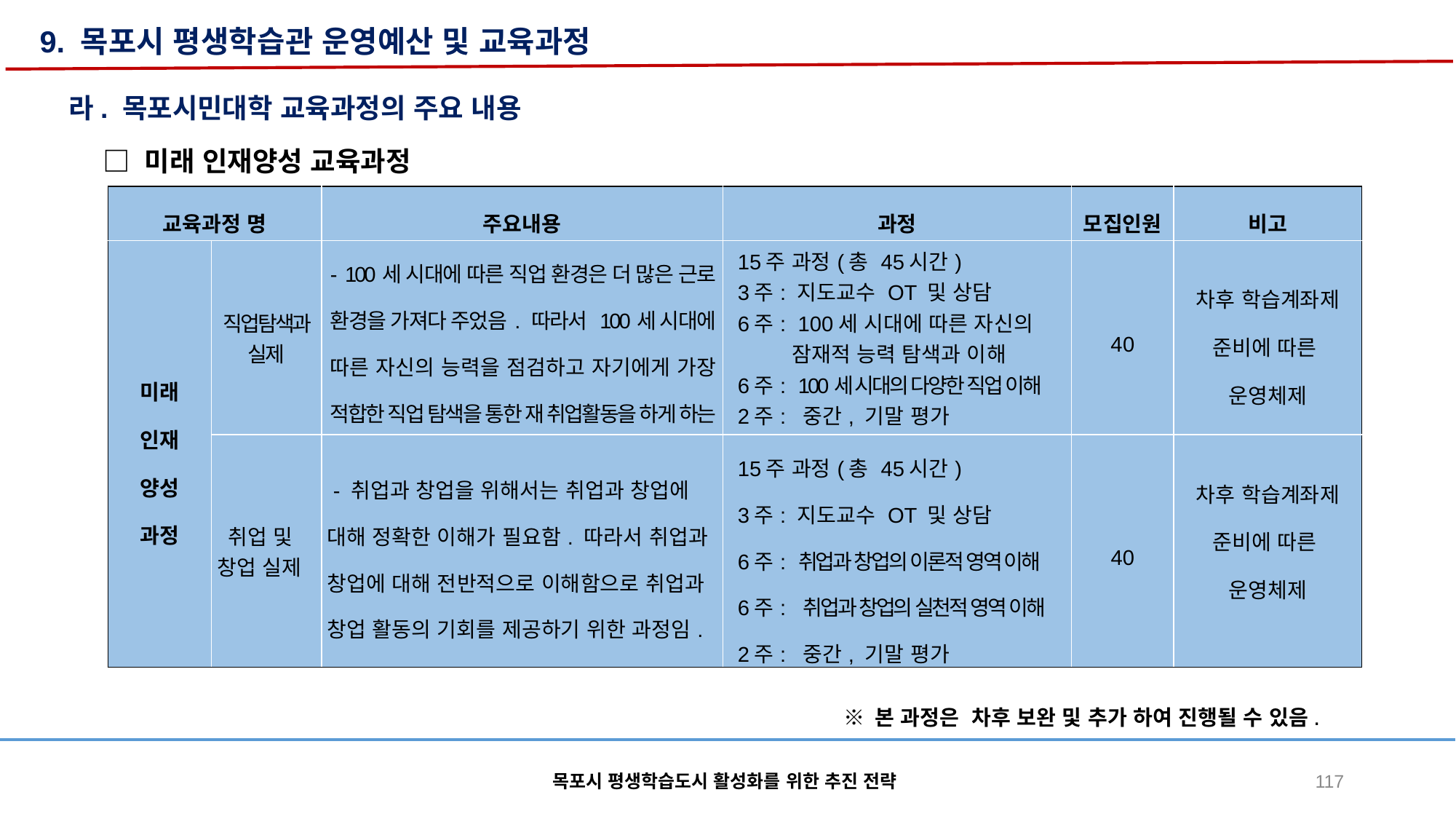

9. 목포시 평생학습관 운영예산 및 교육과정
라. 목포시민대학 교육과정의 주요 내용
□ 미래 인재양성 교육과정
| 교육과정 명 |  | 주요내용 | 과정 | 모집인원 | 비고 |
| --- | --- | --- | --- | --- | --- |
| 미래 인재 양성 과정 | 직업탐색과 실제 | - 100세 시대에 따른 직업 환경은 더 많은 근로 환경을 가져다 주었음. 따라서 100세 시대에 따른 자신의 능력을 점검하고 자기에게 가장 적합한 직업 탐색을 통한 재 취업활동을 하게 하는 과정임 | 15주 과정(총 45시간) 3주: 지도교수 OT 및 상담 6주: 100세 시대에 따른 자신의 잠재적 능력 탐색과 이해 6주: 100세 시대의 다양한 직업 이해 2주: 중간, 기말 평가 | 40 | 차후 학습계좌제 준비에 따른 운영체제 |
|  | 취업 및 창업 실제 | - 취업과 창업을 위해서는 취업과 창업에 대해 정확한 이해가 필요함. 따라서 취업과 창업에 대해 전반적으로 이해함으로 취업과 창업 활동의 기회를 제공하기 위한 과정임. | 15주 과정(총 45시간) 3주: 지도교수 OT 및 상담 6주: 취업과 창업의 이론적 영역 이해 6주: 취업과 창업의 실천적 영역 이해 2주: 중간, 기말 평가 | 40 | 차후 학습계좌제 준비에 따른 운영체제 |
※ 본 과정은  차후 보완 및 추가 하여 진행될 수 있음.
목포시 평생학습도시 활성화를 위한 추진 전략
117